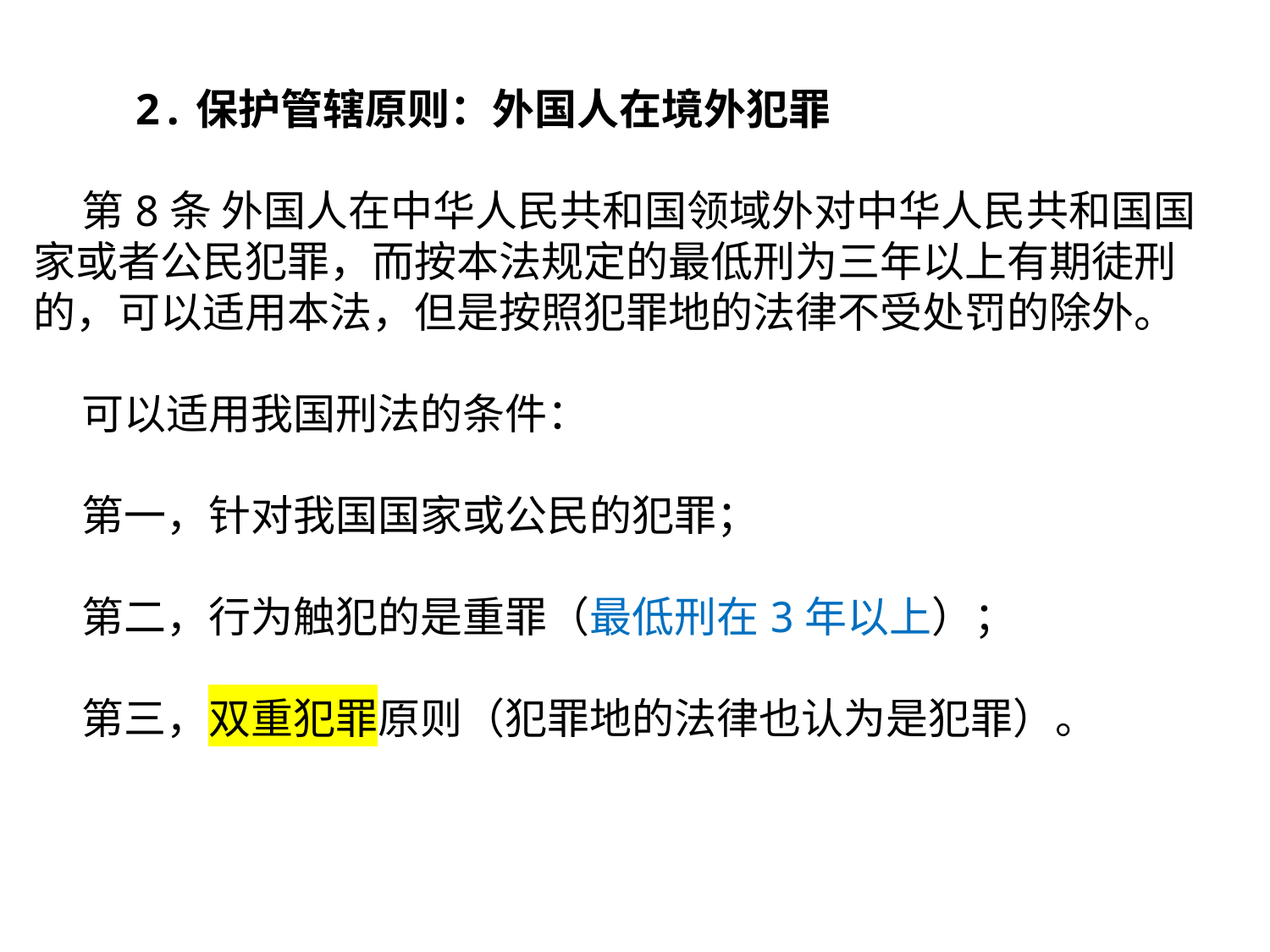

2.保护管辖原则：外国人在境外犯罪

    第8条 外国人在中华人民共和国领域外对中华人民共和国国家或者公民犯罪，而按本法规定的最低刑为三年以上有期徒刑的，可以适用本法，但是按照犯罪地的法律不受处罚的除外。

    可以适用我国刑法的条件：

    第一，针对我国国家或公民的犯罪；

    第二，行为触犯的是重罪（最低刑在3年以上）；

    第三，双重犯罪原则（犯罪地的法律也认为是犯罪）。